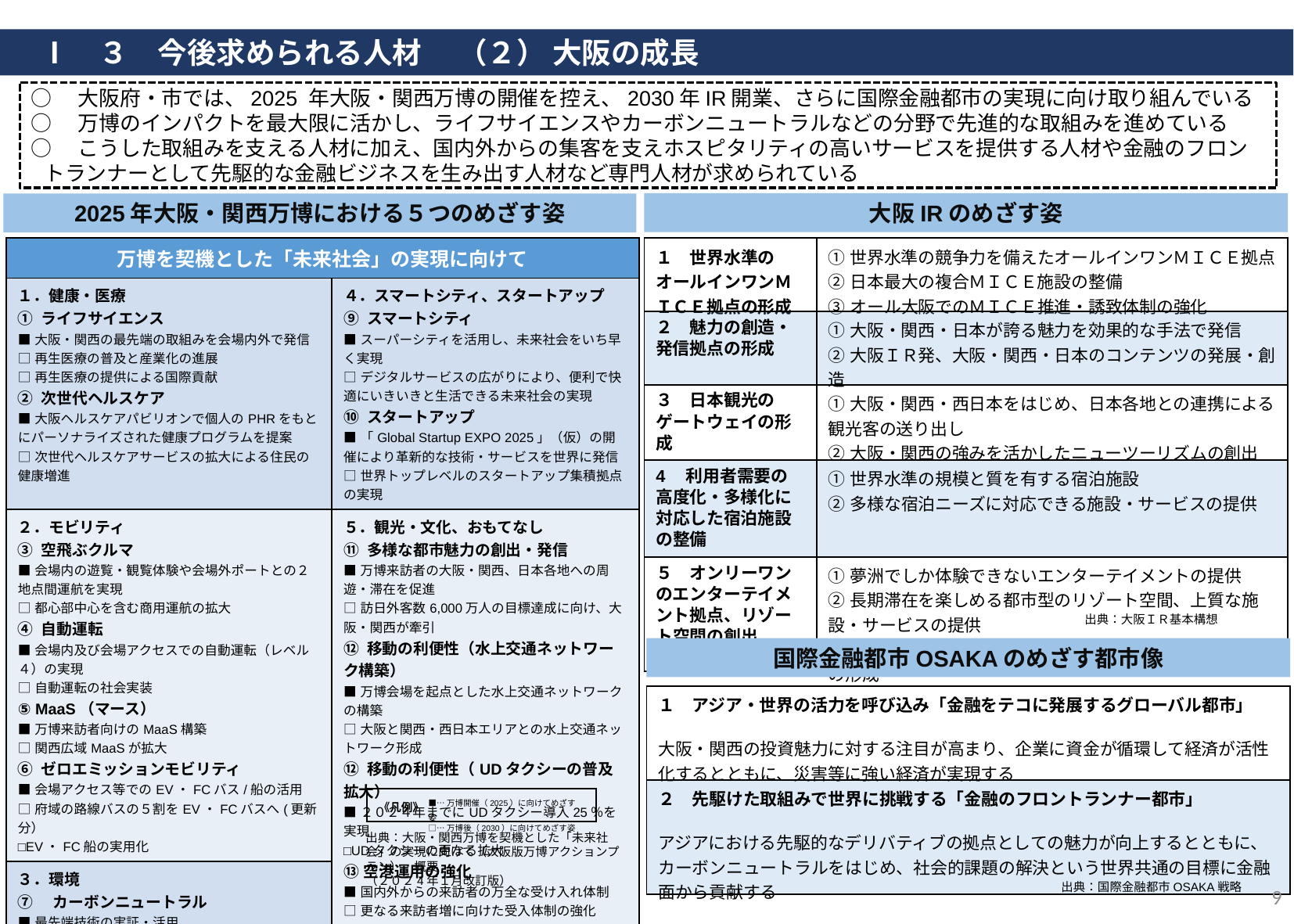

Ⅰ　３　今後求められる人材　 （２） 大阪の成長
○　大阪府・市では、2025 年大阪・関⻄万博の開催を控え、2030年IR開業、さらに国際金融都市の実現に向け取り組んでいる
○　万博のインパクトを最大限に活かし、ライフサイエンスやカーボンニュートラルなどの分野で先進的な取組みを進めている
○　こうした取組みを支える人材に加え、国内外からの集客を支えホスピタリティの高いサービスを提供する人材や金融のフロントランナーとして先駆的な金融ビジネスを生み出す人材など専門人材が求められている
大阪IRのめざす姿
2025年大阪・関西万博における５つのめざす姿
| 万博を契機とした「未来社会」の実現に向けて |  |
| --- | --- |
| １．健康・医療 ① ライフサイエンス ■大阪・関西の最先端の取組みを会場内外で発信 □再生医療の普及と産業化の進展 □再生医療の提供による国際貢献 ② 次世代ヘルスケア ■大阪ヘルスケアパビリオンで個人のPHRをもとにパーソナライズされた健康プログラムを提案 □次世代ヘルスケアサービスの拡大による住民の健康増進 | ４．スマートシティ、スタートアップ ⑨ スマートシティ ■スーパーシティを活用し、未来社会をいち早く実現 □デジタルサービスの広がりにより、便利で快適にいきいきと生活できる未来社会の実現 ⑩ スタートアップ ■「Global Startup EXPO 2025」（仮）の開催により革新的な技術・サービスを世界に発信 □世界トップレベルのスタートアップ集積拠点の実現 |
| ２．モビリティ ③ 空飛ぶクルマ ■会場内の遊覧・観覧体験や会場外ポートとの２地点間運航を実現　 □都心部中心を含む商用運航の拡大 ④ 自動運転 ■会場内及び会場アクセスでの自動運転（レベル４）の実現　 □自動運転の社会実装 ⑤ MaaS（マース） ■万博来訪者向けのMaaS構築　 □関西広域MaaSが拡大 ⑥ ゼロエミッションモビリティ ■会場アクセス等でのEV・FCバス/船の活用　 □府域の路線バスの５割をEV・FCバスへ(更新分） □EV・FC船の実用化 | ５．観光・文化、おもてなし ⑪ 多様な都市魅力の創出・発信 ■万博来訪者の大阪・関西、日本各地への周遊・滞在を促進 □訪日外客数6,000万人の目標達成に向け、大阪・関西が牽引 ⑫ 移動の利便性（水上交通ネットワーク構築）　 ■万博会場を起点とした水上交通ネットワークの構築 □大阪と関西・西日本エリアとの水上交通ネットワーク形成 ⑫ 移動の利便性（UDタクシーの普及拡大）　 ■２０２４年までにUDタクシー導入25％を実現 □UDタクシーの更なる拡大 ⑬空港運用の強化 　 ■国内外からの来訪者の万全な受け入れ体制 □更なる来訪者増に向けた受入体制の強化 |
| ３．環境 ⑦　カーボンニュートラル ■最先端技術の実証・活用 □万博で活用した最先端技術の実用化 ■カーボンニュートラルに向けた行動変容の動機づけ　 □脱炭素行動の定着 ⑧　大阪ブルー・オーシャン・ビジョン ■「大阪ブルー・オーシャン・ビジョン」に向けた取組みの発信　 □大阪湾に流入するプラごみ半減 □既存のプラスチック製品製造からの業種転換の拡大 |  |
|  |  |
| １　世界水準のオールインワンＭＩＣＥ拠点の形成 | ①世界水準の競争力を備えたオールインワンＭＩＣＥ拠点 ②日本最大の複合ＭＩＣＥ施設の整備 ③オール大阪でのＭＩＣＥ推進・誘致体制の強化 |
| --- | --- |
| ２　魅力の創造・発信拠点の形成 | ①大阪・関西・日本が誇る魅力を効果的な手法で発信 ②大阪ＩＲ発、大阪・関西・日本のコンテンツの発展・創造 |
| ３　日本観光のゲートウェイの形成 | ①大阪・関西・西日本をはじめ、日本各地との連携による観光客の送り出し ②大阪・関西の強みを活かしたニューツーリズムの創出 |
| 4　利用者需要の高度化・多様化に対応した宿泊施設の整備 | ①世界水準の規模と質を有する宿泊施設 ②多様な宿泊ニーズに対応できる施設・サービスの提供 |
| ５　オンリーワンのエンターテイメント拠点、リゾート空間の創出 | ①夢洲でしか体験できないエンターテイメントの提供 ②長期滞在を楽しめる都市型のリゾート空間、上質な施設・サービスの提供 ③大阪の新たなランドマークとなるインパクトのある空間の形成 |
出典：大阪ＩＲ基本構想
国際金融都市OSAKAのめざす都市像
| １　アジア・世界の活力を呼び込み「金融をテコに発展するグローバル都市」 大阪・関西の投資魅力に対する注目が高まり、企業に資金が循環して経済が活性化するとともに、災害等に強い経済が実現する |
| --- |
| ２　先駆けた取組みで世界に挑戦する「金融のフロントランナー都市」 アジアにおける先駆的なデリバティブの拠点としての魅力が向上するとともに、カーボンニュートラルをはじめ、社会的課題の解決という世界共通の目標に金融面から貢献する |
《凡例》
■…万博開催（2025）に向けてめざす姿
□…万博後（2030）に向けてめざす姿

出典：大阪・関西万博を契機とした「未来社会」の実現に向けて（大阪版万博アクションプラン）　概要
（２０２4年１月改訂版）
出典：国際金融都市OSAKA戦略
9